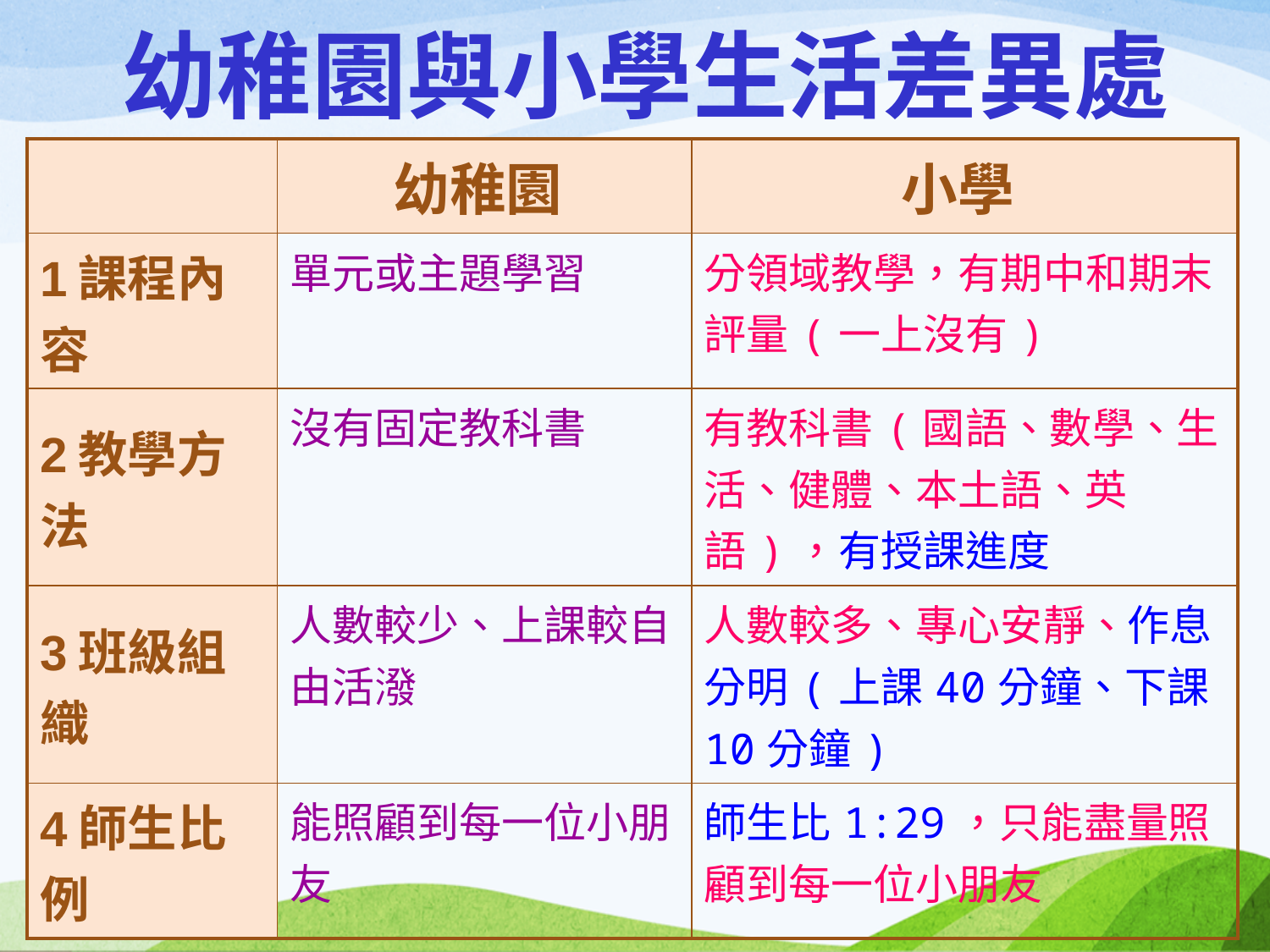

# 幼稚園與小學生活差異處
|  | 幼稚園 | 小學 |
| --- | --- | --- |
| 1課程內容 | 單元或主題學習 | 分領域教學，有期中和期末評量(一上沒有) |
| 2教學方法 | 沒有固定教科書 | 有教科書(國語、數學、生活、健體、本土語、英語)，有授課進度 |
| 3班級組織 | 人數較少、上課較自由活潑 | 人數較多、專心安靜、作息分明(上課40分鐘、下課10分鐘) |
| 4師生比例 | 能照顧到每一位小朋友 | 師生比1:29，只能盡量照顧到每一位小朋友 |